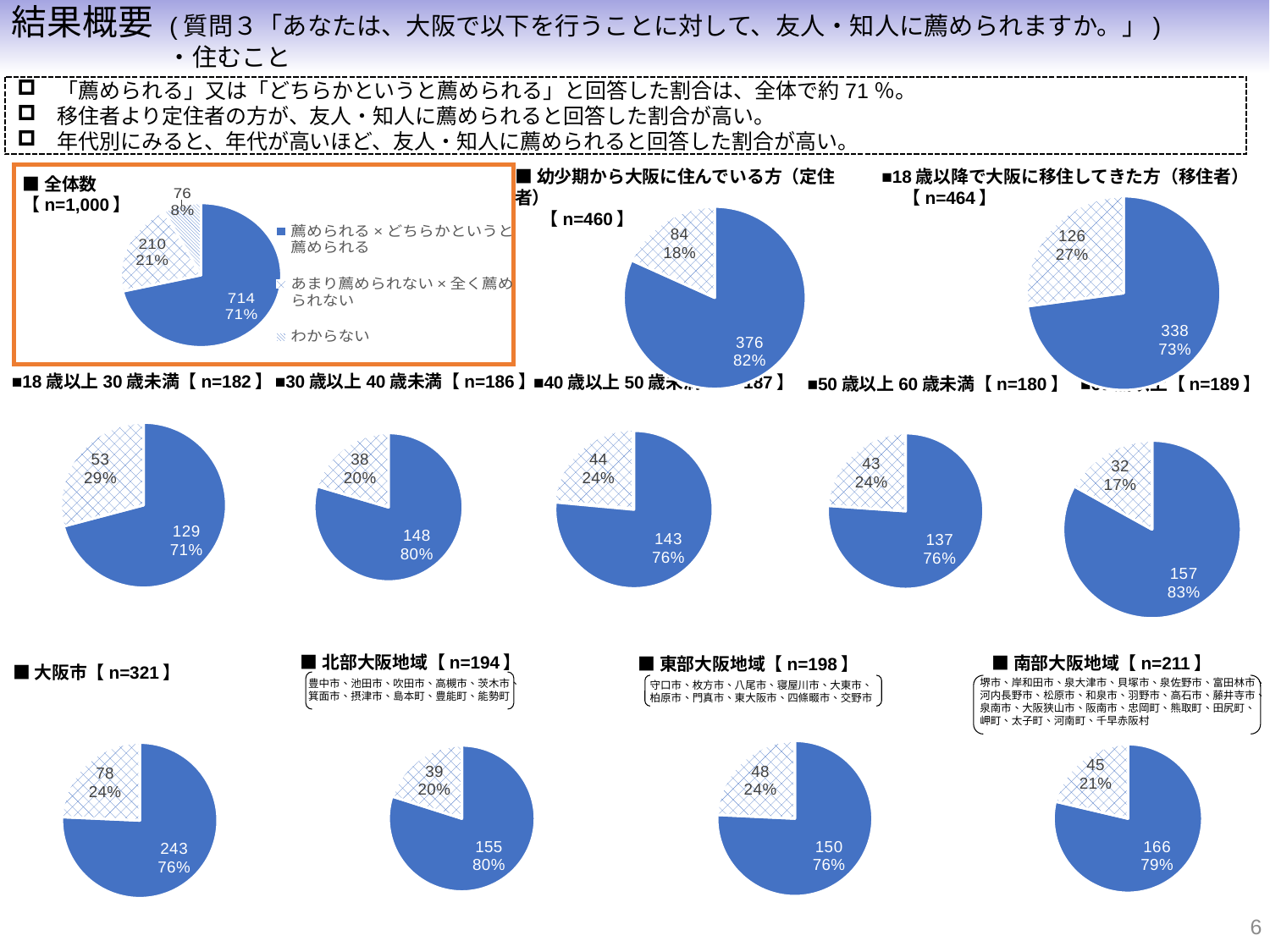

結果概要 (質問３「あなたは、大阪で以下を行うことに対して、友人・知人に薦められますか。」)
　　　　　　　　・住むこと
「薦められる」又は「どちらかというと薦められる」と回答した割合は、全体で約71％。
移住者より定住者の方が、友人・知人に薦められると回答した割合が高い。
年代別にみると、年代が高いほど、友人・知人に薦められると回答した割合が高い。
■幼少期から大阪に住んでいる方（定住者）
 　【n=460】
■18歳以降で大阪に移住してきた方（移住者）
　 【n=464】

### Chart

| Category | 住む |
|---|---|
| 薦められる×どちらかというと薦められる | 714.0 |
| あまり薦められない×全く薦められない | 210.0 |
| わからない | 76.0 |

### Chart

| Category | 幼少期から大阪に住んでいる方（定住者） |
|---|---|
| 薦められる×どちらかというと薦められる | 376.0 |
| あまり薦められない×全く薦められない | 84.0 |

### Chart

| Category | 18歳以降で大阪に移住してきた方（移住者） |
|---|---|
| 薦められる×どちらかというと薦められる | 338.0 |
| あまり薦められない×全く薦められない | 126.0 |
■全体数
【n=1,000】
■30歳以上40歳未満【n=186】
■18歳以上30歳未満【n=182】
■40歳以上50歳未満【n=187】
■50歳以上60歳未満【n=180】
■60歳以上【n=189】

### Chart

| Category | 18歳以上30歳未満 |
|---|---|
| 薦められる×どちらかというと薦められる | 129.0 |
| あまり薦められない×全く薦められない | 53.0 |

### Chart

| Category | 30歳以上40歳未満 |
|---|---|
| 薦められる×どちらかというと薦められる | 148.0 |
| あまり薦められない×全く薦められない | 38.0 |

### Chart

| Category | 40歳以上50歳未満 |
|---|---|
| 薦められる×どちらかというと薦められる | 143.0 |
| あまり薦められない×全く薦められない | 44.0 |

### Chart

| Category | 50歳以上60歳未満 |
|---|---|
| 薦められる×どちらかというと薦められる | 137.0 |
| あまり薦められない×全く薦められない | 43.0 |

### Chart

| Category | 60歳以上86歳未満 |
|---|---|
| 薦められる×どちらかというと薦められる | 157.0 |
| あまり薦められない×全く薦められない | 32.0 |

### Chart

| Category |
|---|
■北部大阪地域【n=194】
■南部大阪地域【n=211】
■東部大阪地域【n=198】
■大阪市【n=321】
堺市、岸和田市、泉大津市、貝塚市、泉佐野市、富田林市、
河内長野市、松原市、和泉市、羽野市、高石市、藤井寺市、
泉南市、大阪狭山市、阪南市、忠岡町、熊取町、田尻町、
岬町、太子町、河南町、千早赤阪村
豊中市、池田市、吹田市、高槻市、茨木市、
箕面市、摂津市、島本町、豊能町、能勢町

守口市、枚方市、八尾市、寝屋川市、大東市、
柏原市、門真市、東大阪市、四條畷市、交野市

### Chart

| Category | 北部大阪地域 |
|---|---|
| 薦められる×どちらかというと薦められる | 155.0 |
| あまり薦められない×全く薦められない | 39.0 |

### Chart

| Category |
|---|

### Chart

| Category | 東部大阪地域 |
|---|---|
| 薦められる×どちらかというと薦められる | 150.0 |
| あまり薦められない×全く薦められない | 48.0 |

### Chart

| Category | 南部大阪地域 |
|---|---|
| 薦められる×どちらかというと薦められる | 166.0 |
| あまり薦められない×全く薦められない | 45.0 |

### Chart

| Category | 大阪市 |
|---|---|
| 薦められる×どちらかというと薦められる | 243.0 |
| あまり薦められない×全く薦められない | 78.0 |
6